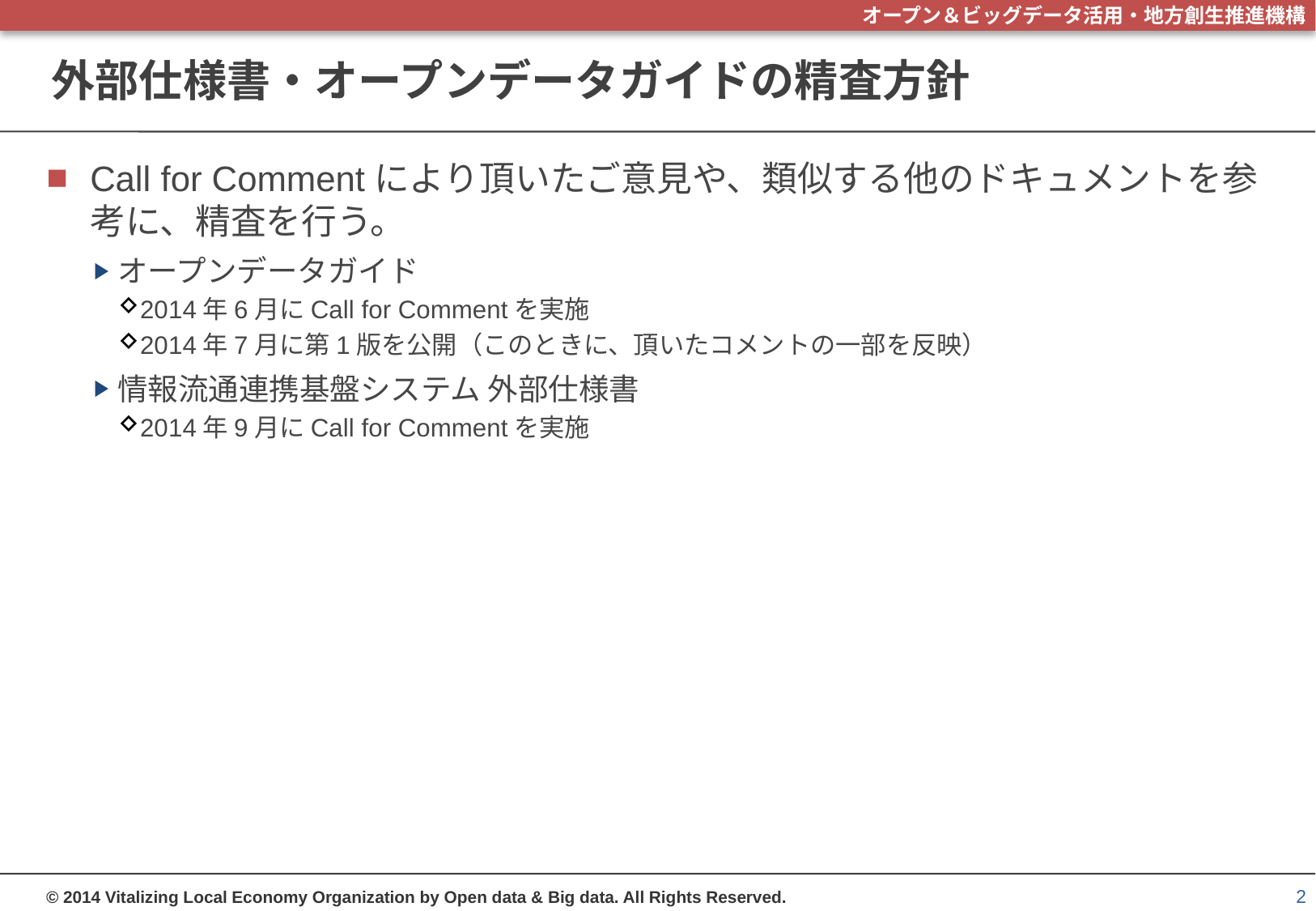

# 外部仕様書・オープンデータガイドの精査方針
Call for Commentにより頂いたご意見や、類似する他のドキュメントを参考に、精査を行う。
オープンデータガイド
2014年6月にCall for Commentを実施
2014年7月に第1版を公開（このときに、頂いたコメントの一部を反映）
情報流通連携基盤システム 外部仕様書
2014年9月にCall for Commentを実施
2